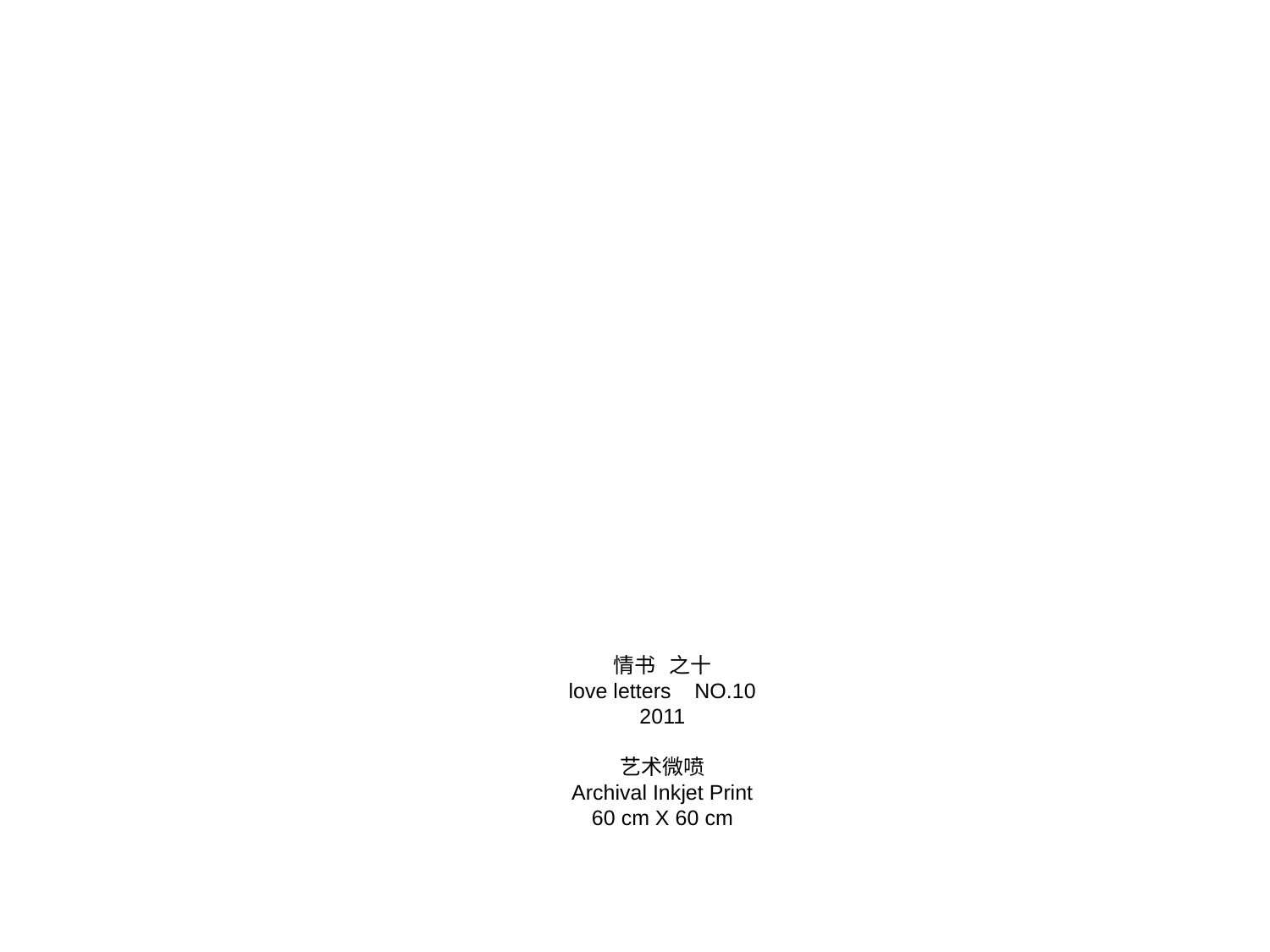

情书   之十
love letters    NO.10
2011

艺术微喷
Archival Inkjet Print
60 cm X 60 cm